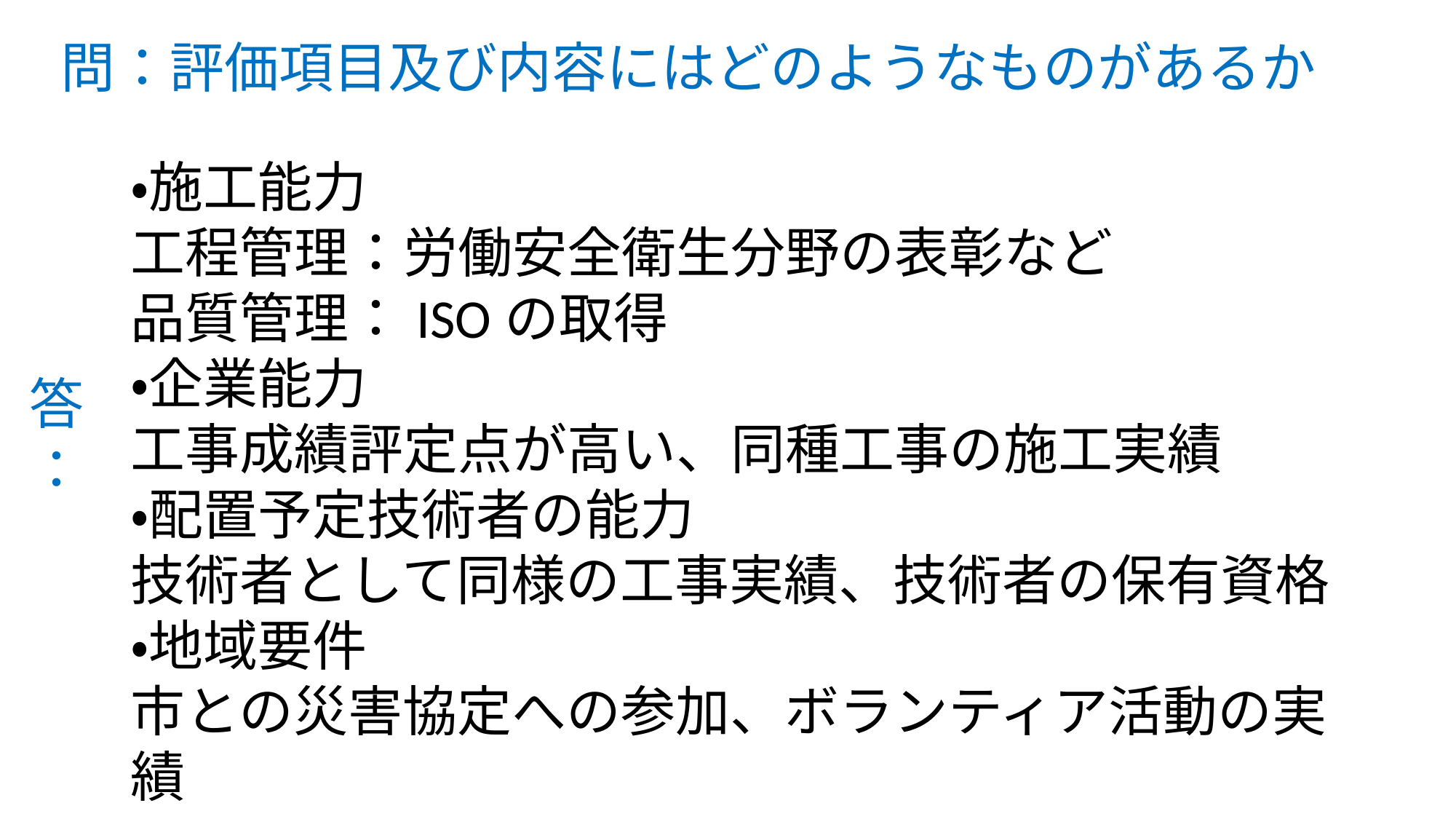

問：評価項目及び内容にはどのようなものがあるか
・施工能力
工程管理：労働安全衛生分野の表彰など
品質管理：ISOの取得
・企業能力
工事成績評定点が高い、同種工事の施工実績
・配置予定技術者の能力
技術者として同様の工事実績、技術者の保有資格
・地域要件
市との災害協定への参加、ボランティア活動の実績

答：